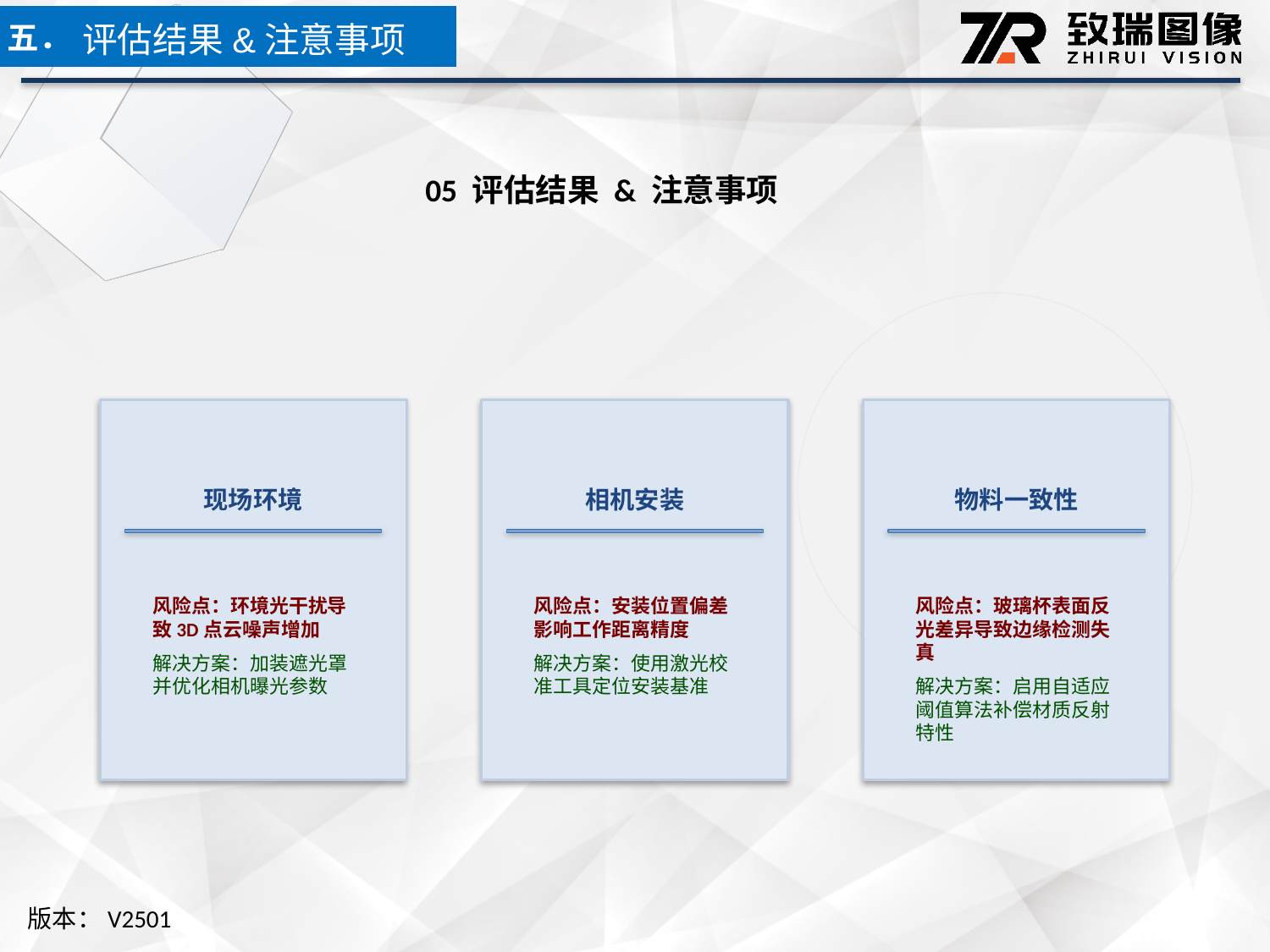

五．
评估结果&注意事项

05 评估结果 & 注意事项

现场环境

相机安装

物料一致性

风险点：环境光干扰导致3D点云噪声增加
解决方案：加装遮光罩并优化相机曝光参数

风险点：安装位置偏差影响工作距离精度
解决方案：使用激光校准工具定位安装基准

风险点：玻璃杯表面反光差异导致边缘检测失真
解决方案：启用自适应阈值算法补偿材质反射特性